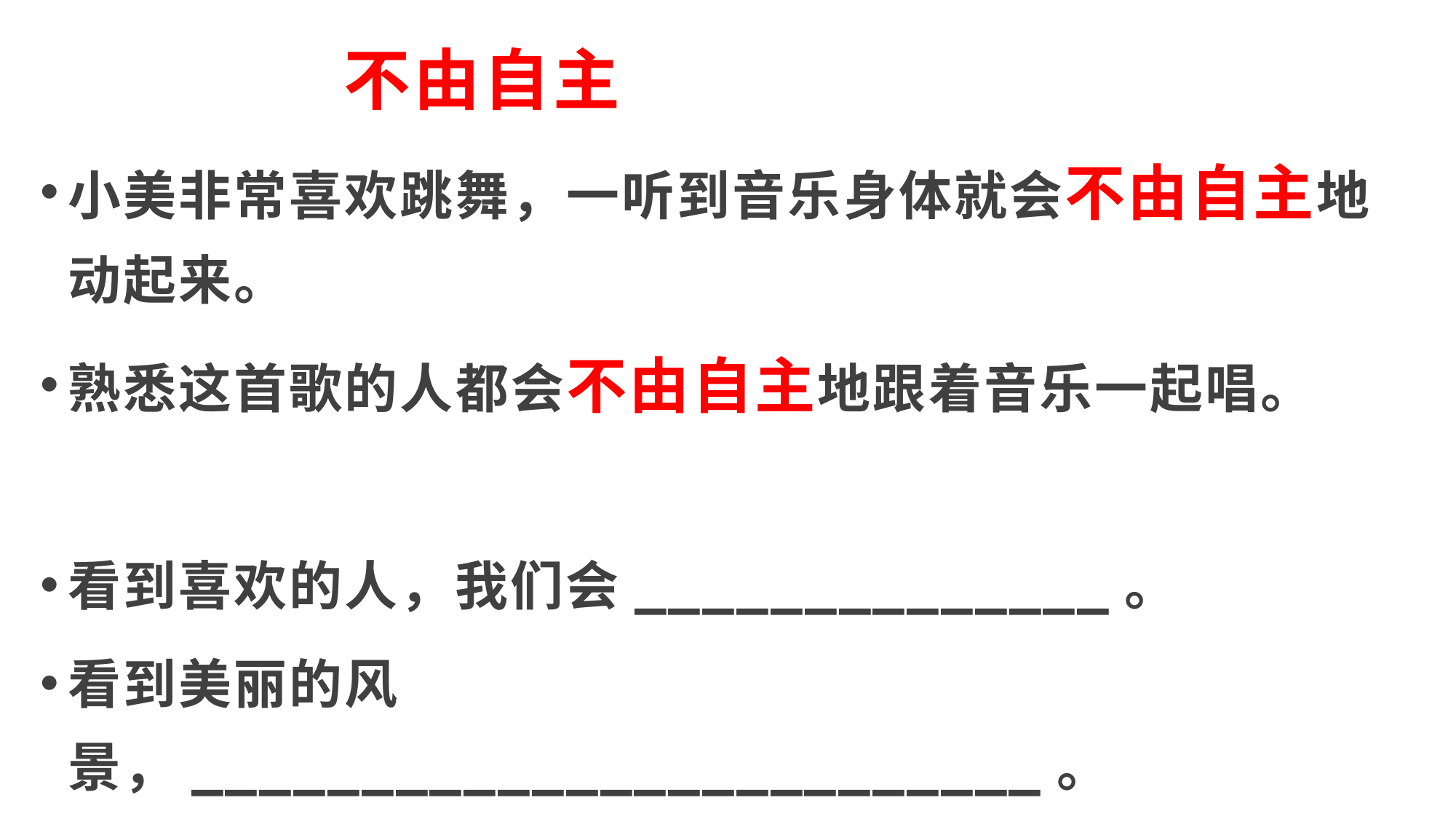

# 不由自主
小美非常喜欢跳舞，一听到音乐身体就会不由自主地动起来。
熟悉这首歌的人都会不由自主地跟着音乐一起唱。

看到喜欢的人，我们会______________。
看到美丽的风景，_________________________。